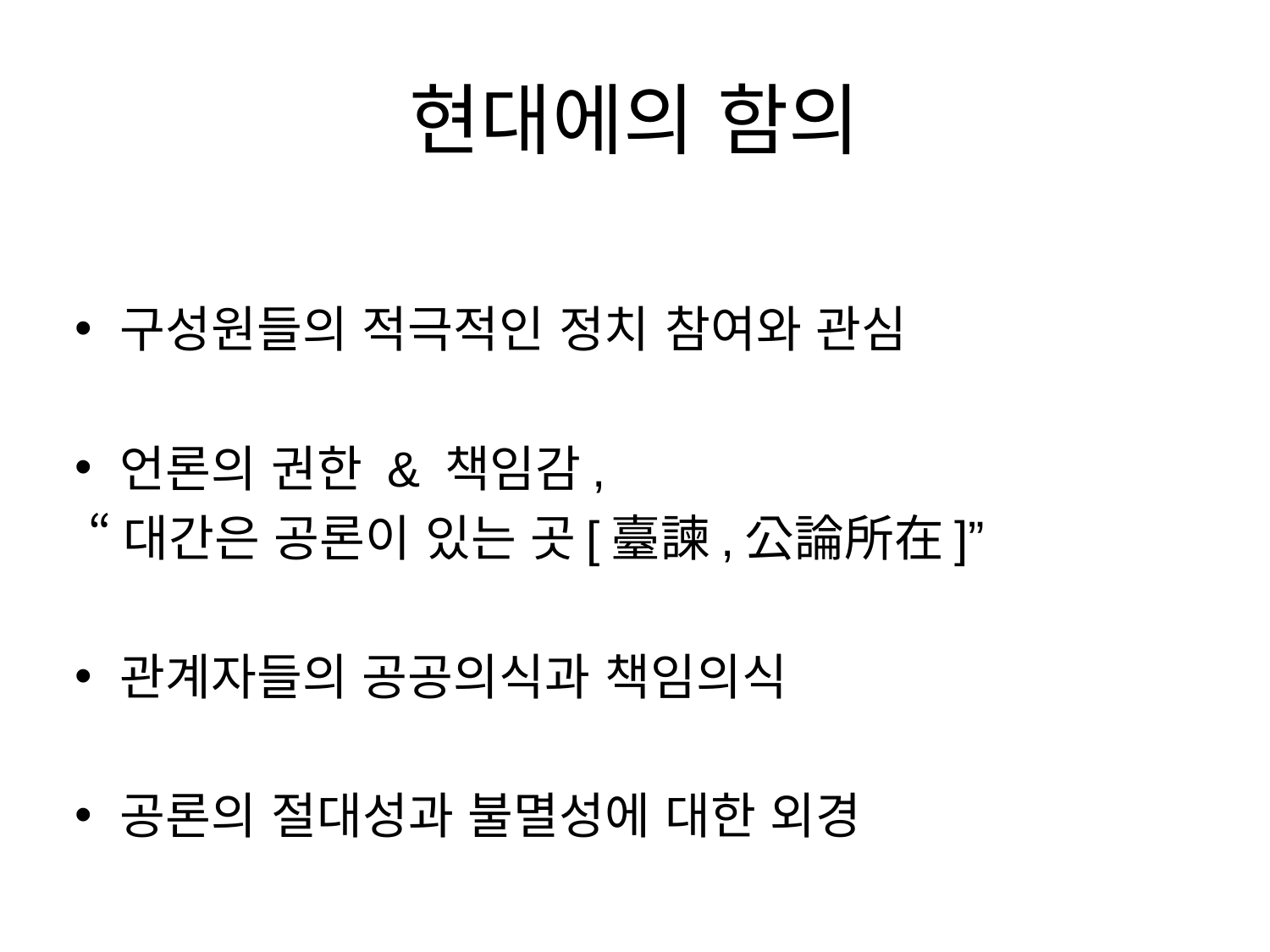

# 현대에의 함의

구성원들의 적극적인 정치 참여와 관심

언론의 권한 & 책임감,
 “대간은 공론이 있는 곳[臺諫,公論所在]”

관계자들의 공공의식과 책임의식

공론의 절대성과 불멸성에 대한 외경